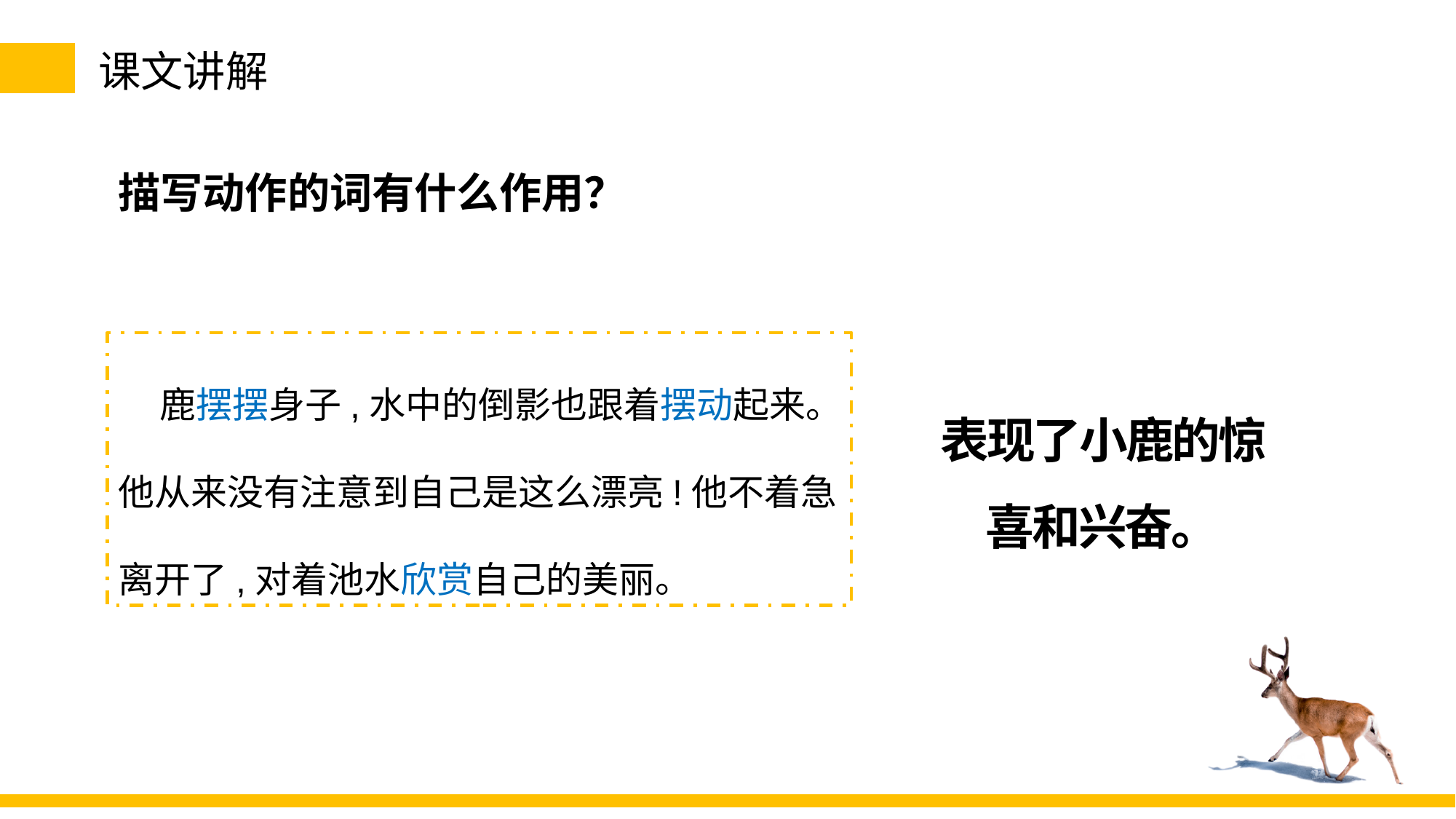

课文讲解
描写动作的词有什么作用？
    鹿摆摆身子,水中的倒影也跟着摆动起来。他从来没有注意到自己是这么漂亮!他不着急离开了,对着池水欣赏自己的美丽。
表现了小鹿的惊喜和兴奋。